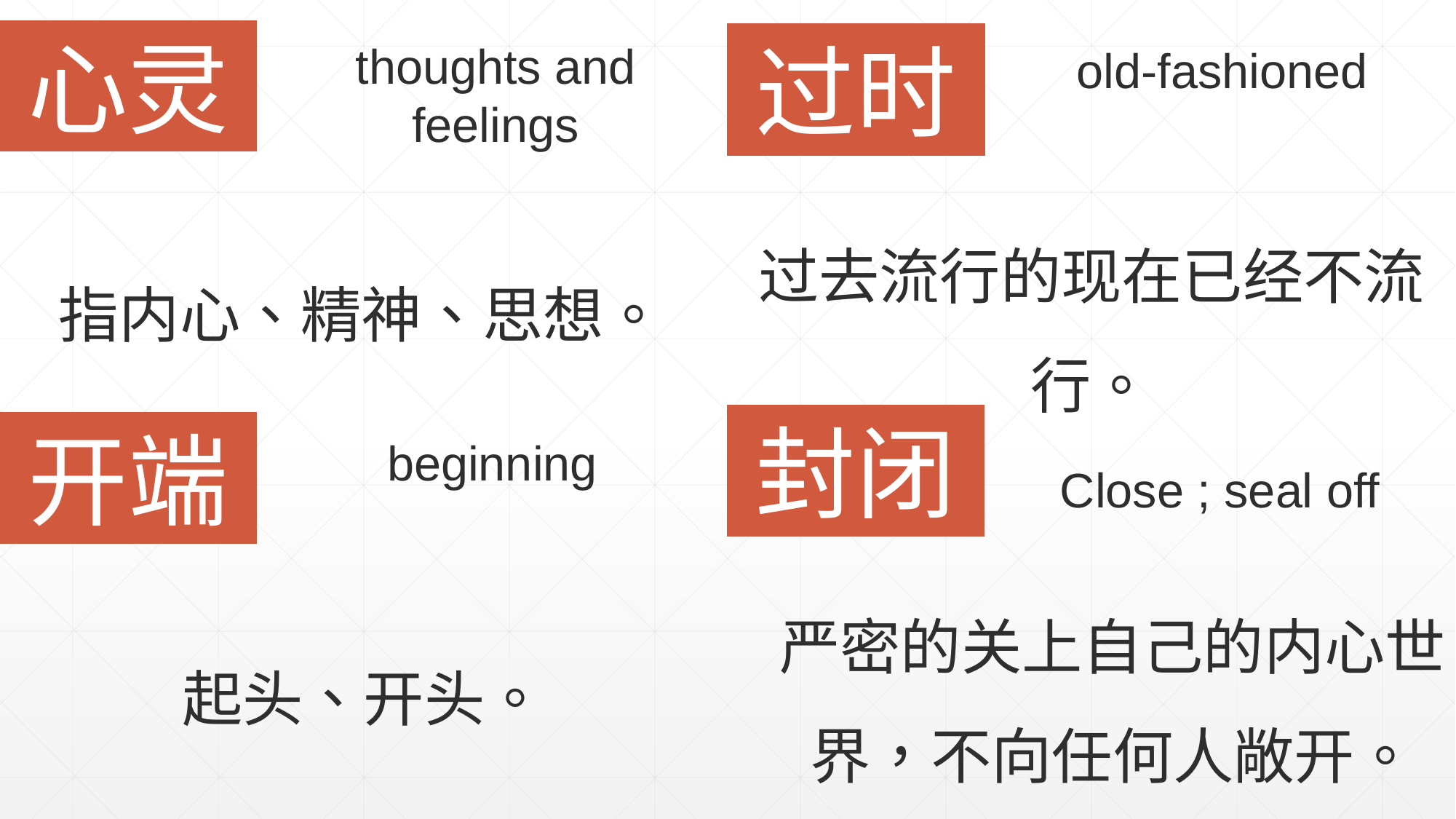

心灵
过时
thoughts and feelings
old-fashioned
过去流行的现在已经不流行。
指内心、精神、思想。
封闭
开端
beginning
Close ; seal off
严密的关上自己的内心世界，不向任何人敞开。
起头、开头。